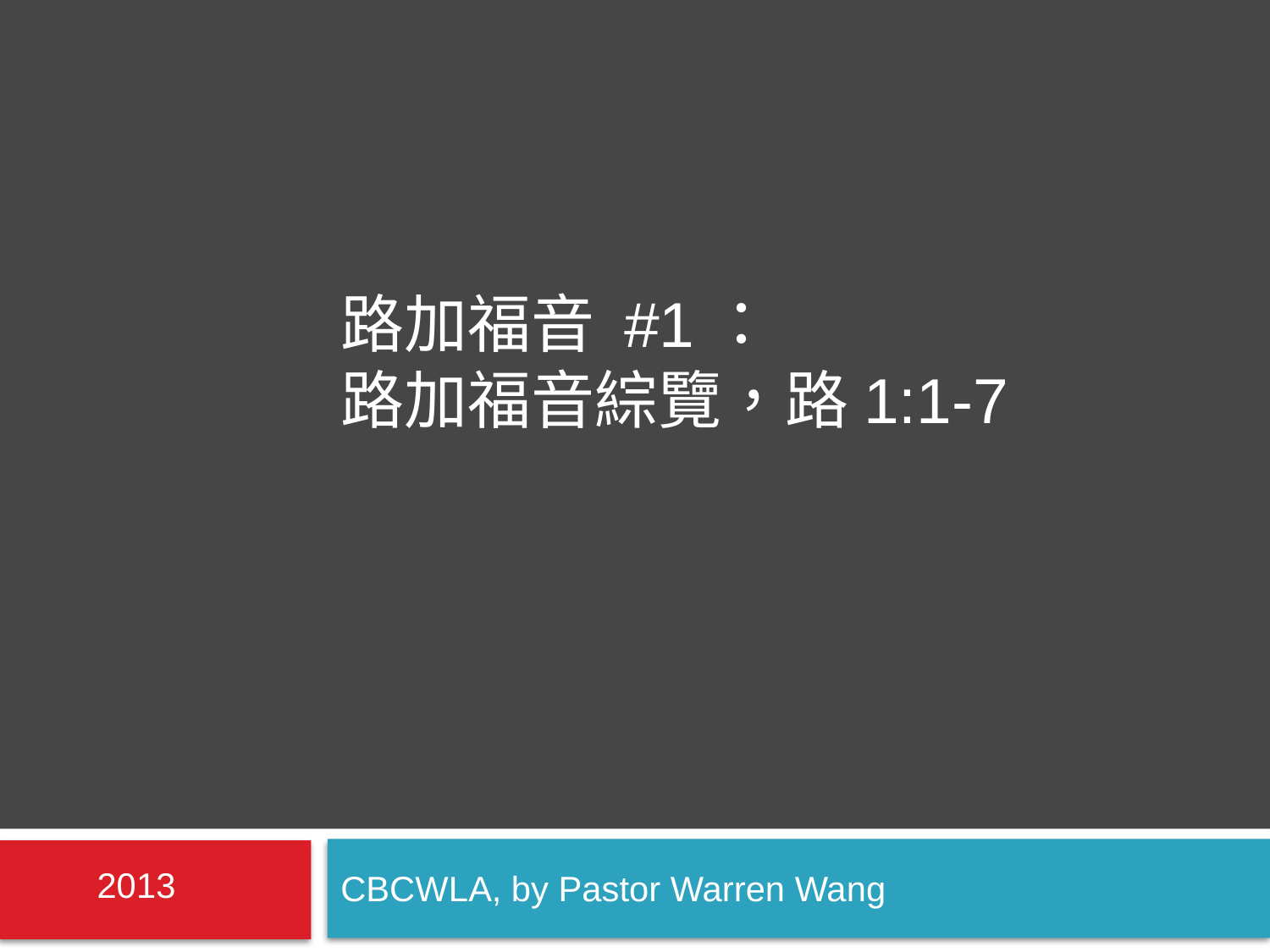

# 路加福音 #1： 路加福音綜覽，路1:1-7
CBCWLA, by Pastor Warren Wang
2013